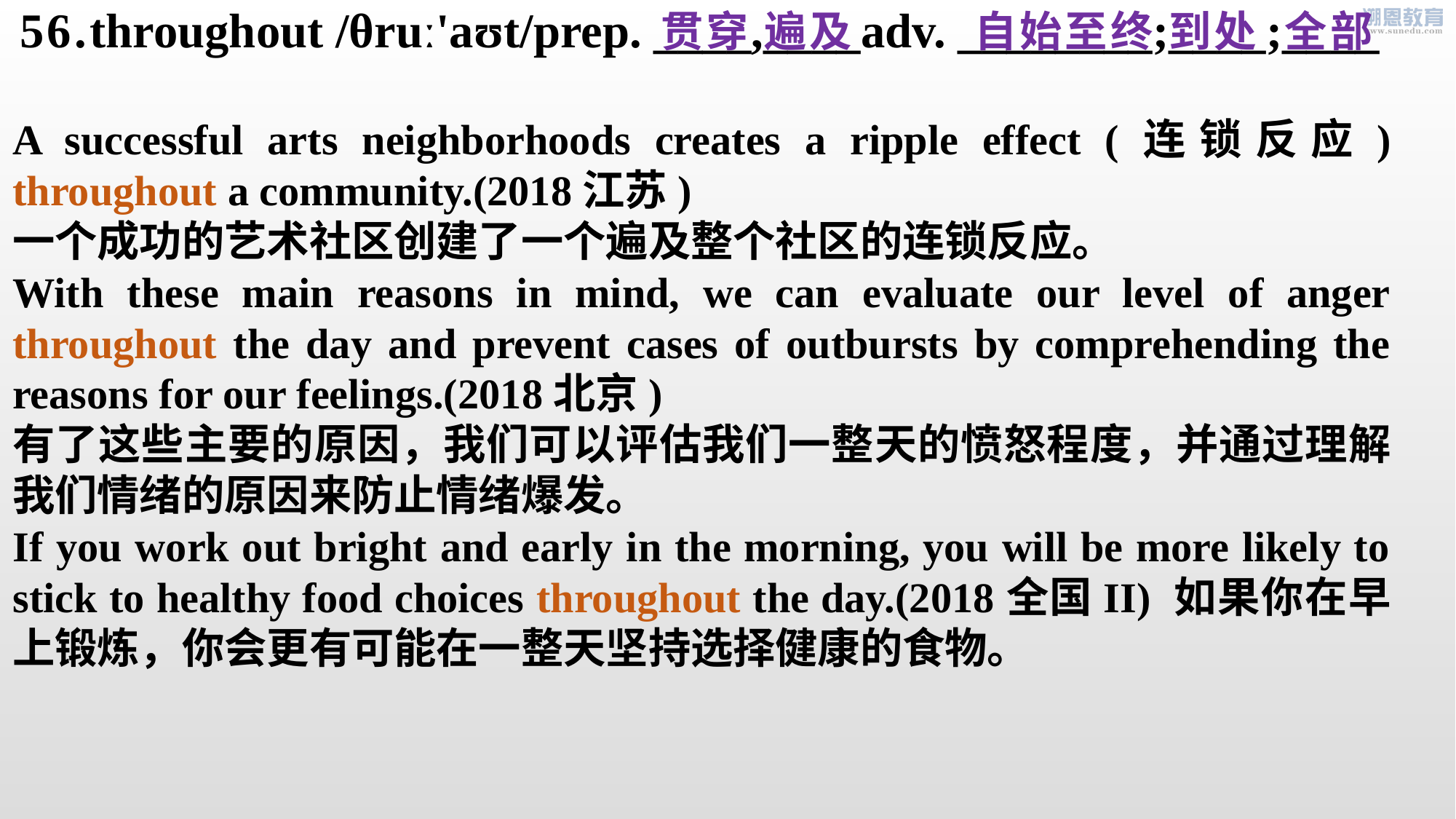

贯穿 遍及
自始至终 到处  全部
56.throughout /θruː'aʊt/prep. ____,____adv. ________;____;____
A successful arts neighborhoods creates a ripple effect (连锁反应) throughout a community.(2018江苏)
一个成功的艺术社区创建了一个遍及整个社区的连锁反应。
With these main reasons in mind, we can evaluate our level of anger throughout the day and prevent cases of outbursts by comprehending the reasons for our feelings.(2018北京)
有了这些主要的原因，我们可以评估我们一整天的愤怒程度，并通过理解我们情绪的原因来防止情绪爆发。
If you work out bright and early in the morning, you will be more likely to stick to healthy food choices throughout the day.(2018全国II) 如果你在早上锻炼，你会更有可能在一整天坚持选择健康的食物。